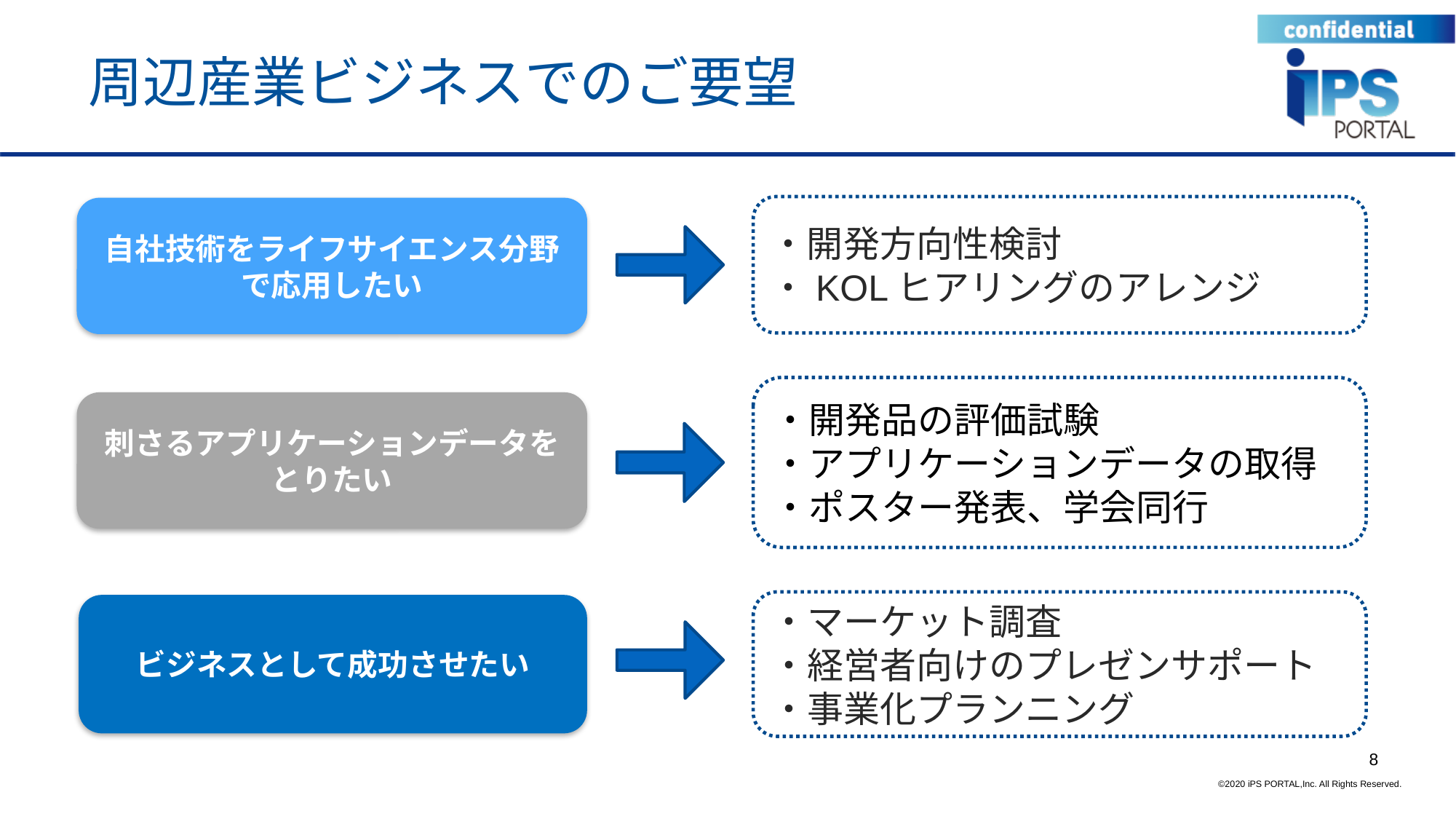

周辺産業ビジネスでのご要望
・開発方向性検討
・KOLヒアリングのアレンジ
自社技術をライフサイエンス分野で応用したい

・開発品の評価試験
・アプリケーションデータの取得
・ポスター発表、学会同行

刺さるアプリケーションデータをとりたい

・マーケット調査
・経営者向けのプレゼンサポート
・事業化プランニング
ビジネスとして成功させたい

8
iPS細胞技術研修（1.5日間）
臨床培養技能者　養成研修（5日間）
iPS細胞研修
（1日日）

iPS細胞の培養に実際に従事される方、実習をメインに受けたい方対象。

実習がメインのプログラムで、徹底的に手を動かして手技を習得・確認することを目的としたプラン。
細胞製造業に従事される方、及び周辺産業でのビジネスをお考えの方対象。未経験者対応可。

FIRM*の認定教育機関であるiPSポータルが実際のCPC施設で実際の規定に準じて実施。

iPS関連ビジネスへの参入予定企業の経営者、企画者、営業担当の方など未経験者歓迎。

iPSテクノロジーに関するエッセンスを1日の座学＋実習に凝縮したプラン。